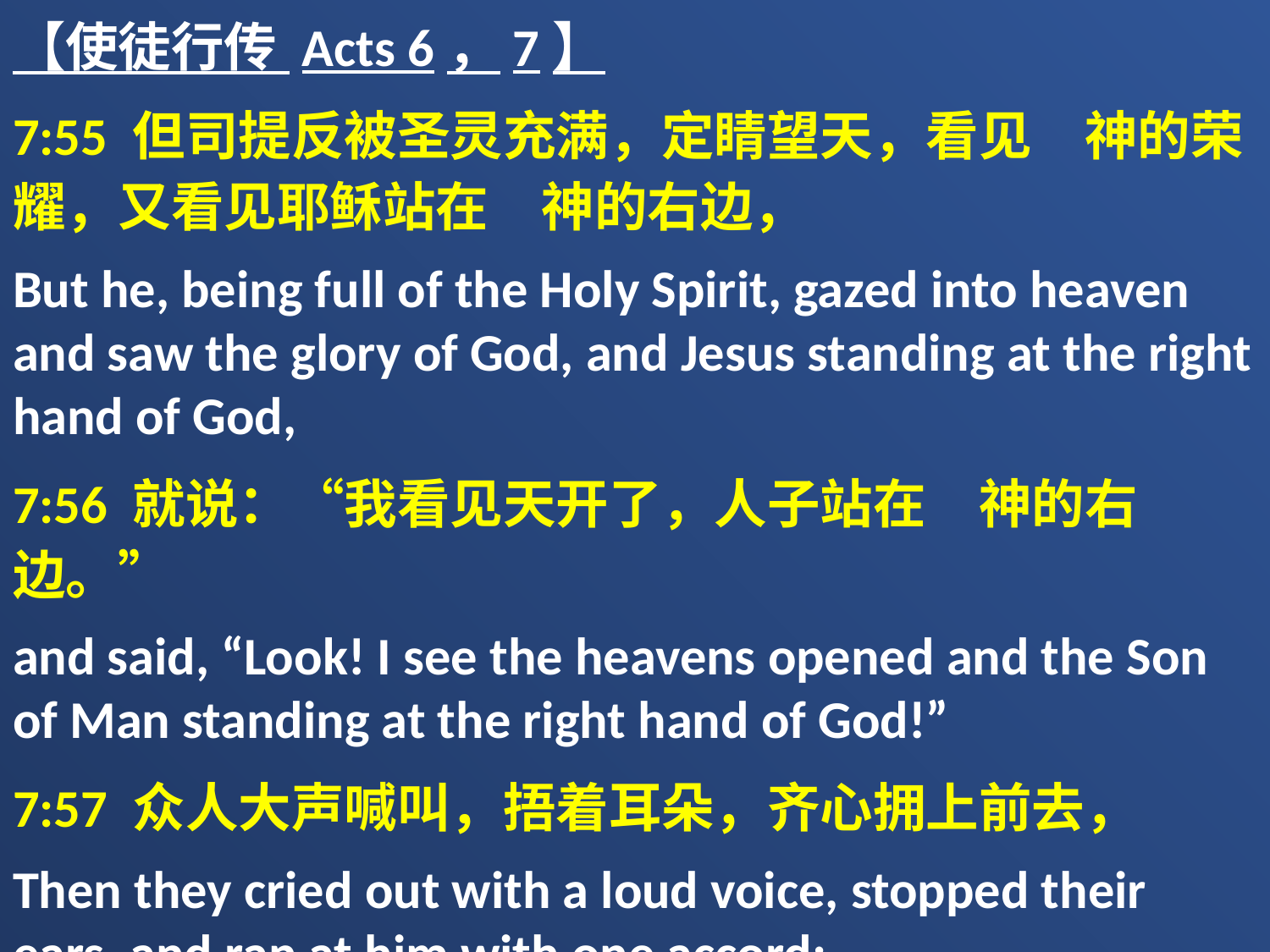

【使徒行传 Acts 6，7】
7:55 但司提反被圣灵充满，定睛望天，看见　神的荣耀，又看见耶稣站在　神的右边，
But he, being full of the Holy Spirit, gazed into heaven and saw the glory of God, and Jesus standing at the right hand of God,
7:56 就说：“我看见天开了，人子站在　神的右边。”
and said, “Look! I see the heavens opened and the Son of Man standing at the right hand of God!”
7:57 众人大声喊叫，捂着耳朵，齐心拥上前去，
Then they cried out with a loud voice, stopped their ears, and ran at him with one accord;